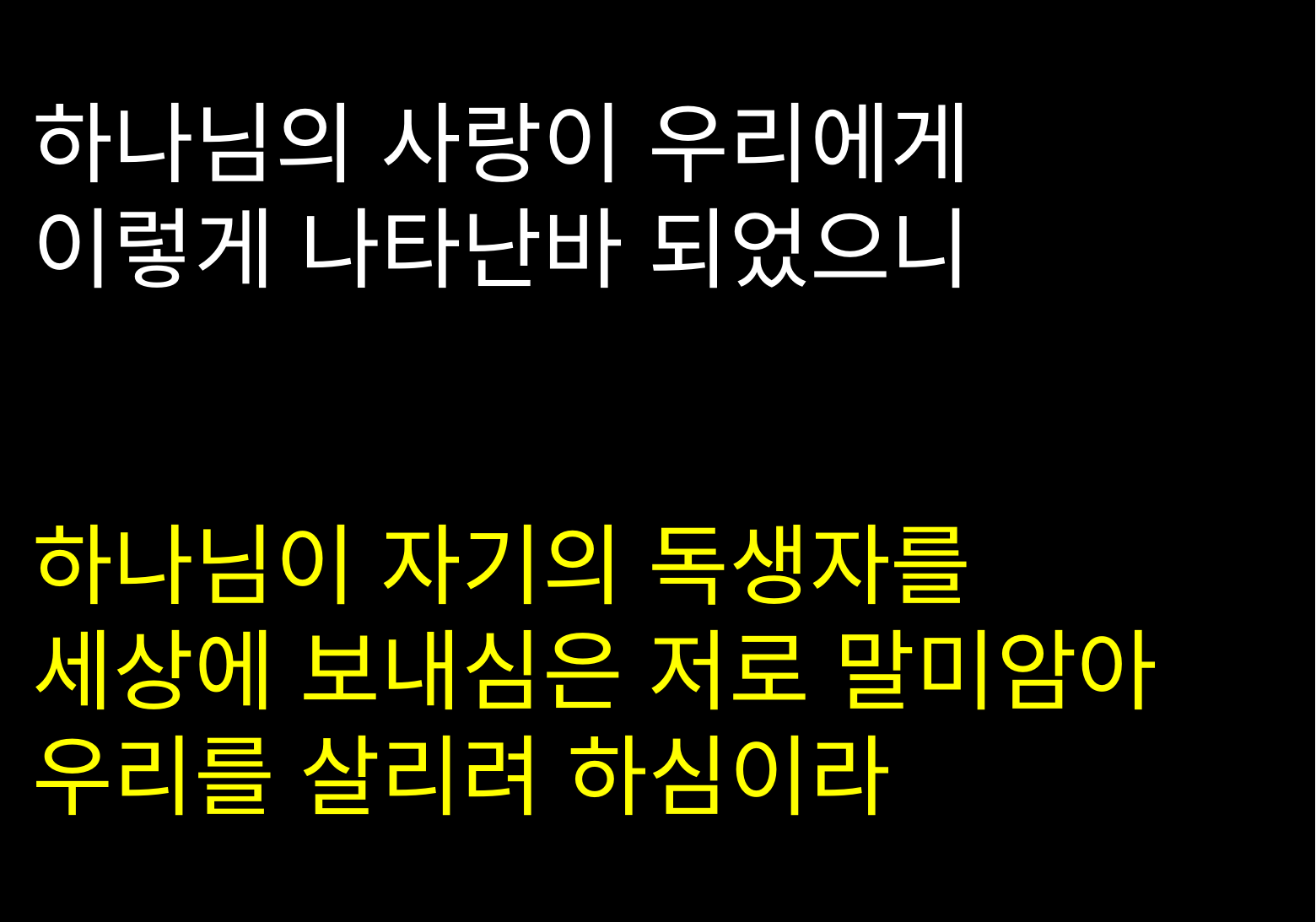

하나님의 사랑이 우리에게
이렇게 나타난바 되었으니

하나님이 자기의 독생자를
세상에 보내심은 저로 말미암아
우리를 살리려 하심이라